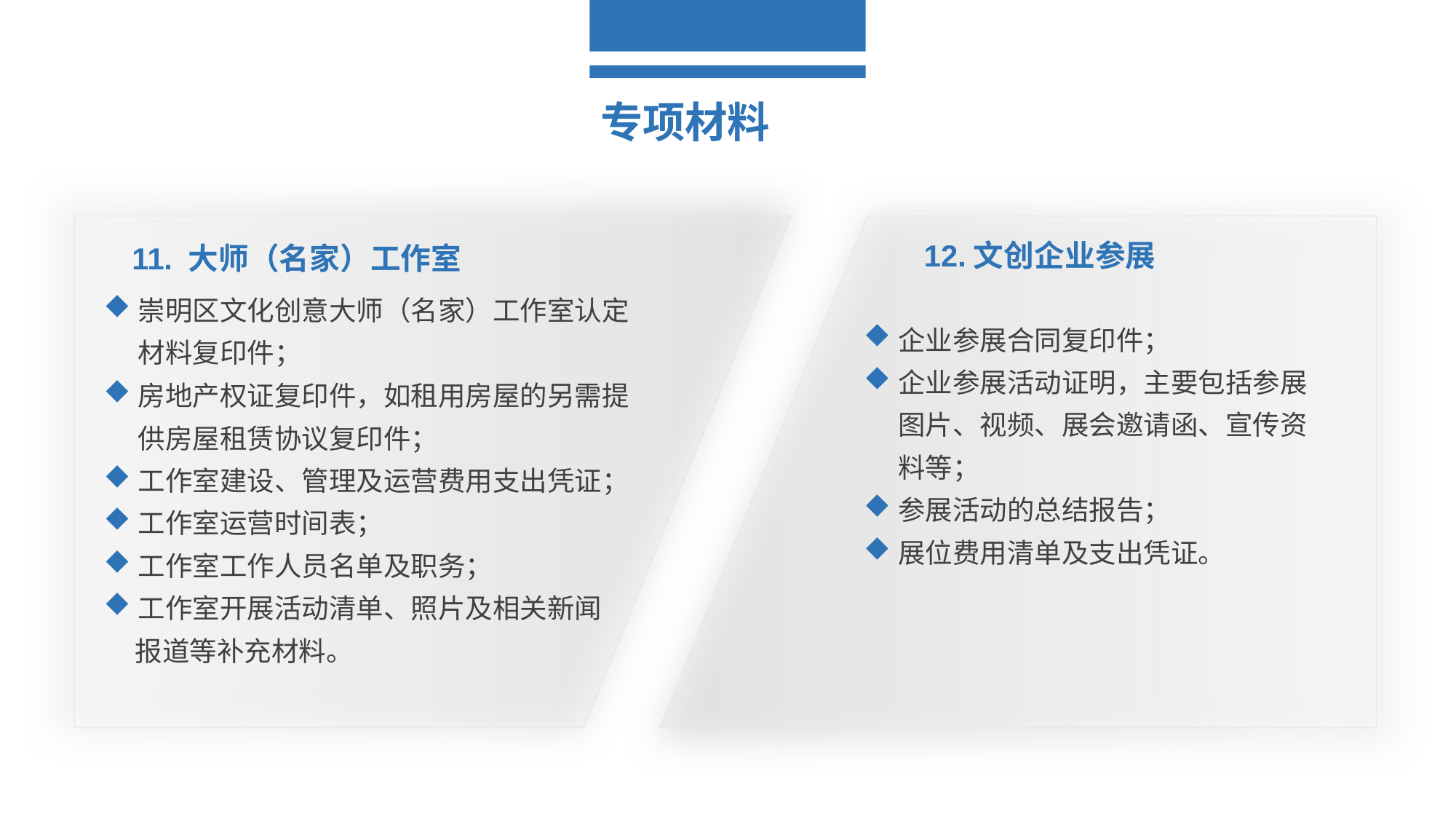

专项材料

12.文创企业参展
11. 大师（名家）工作室
崇明区文化创意大师（名家）工作室认定材料复印件；
房地产权证复印件，如租用房屋的另需提供房屋租赁协议复印件；
工作室建设、管理及运营费用支出凭证；
工作室运营时间表；
工作室工作人员名单及职务；
工作室开展活动清单、照片及相关新闻
    报道等补充材料。

企业参展合同复印件；
企业参展活动证明，主要包括参展图片、视频、展会邀请函、宣传资料等；
参展活动的总结报告；
展位费用清单及支出凭证。